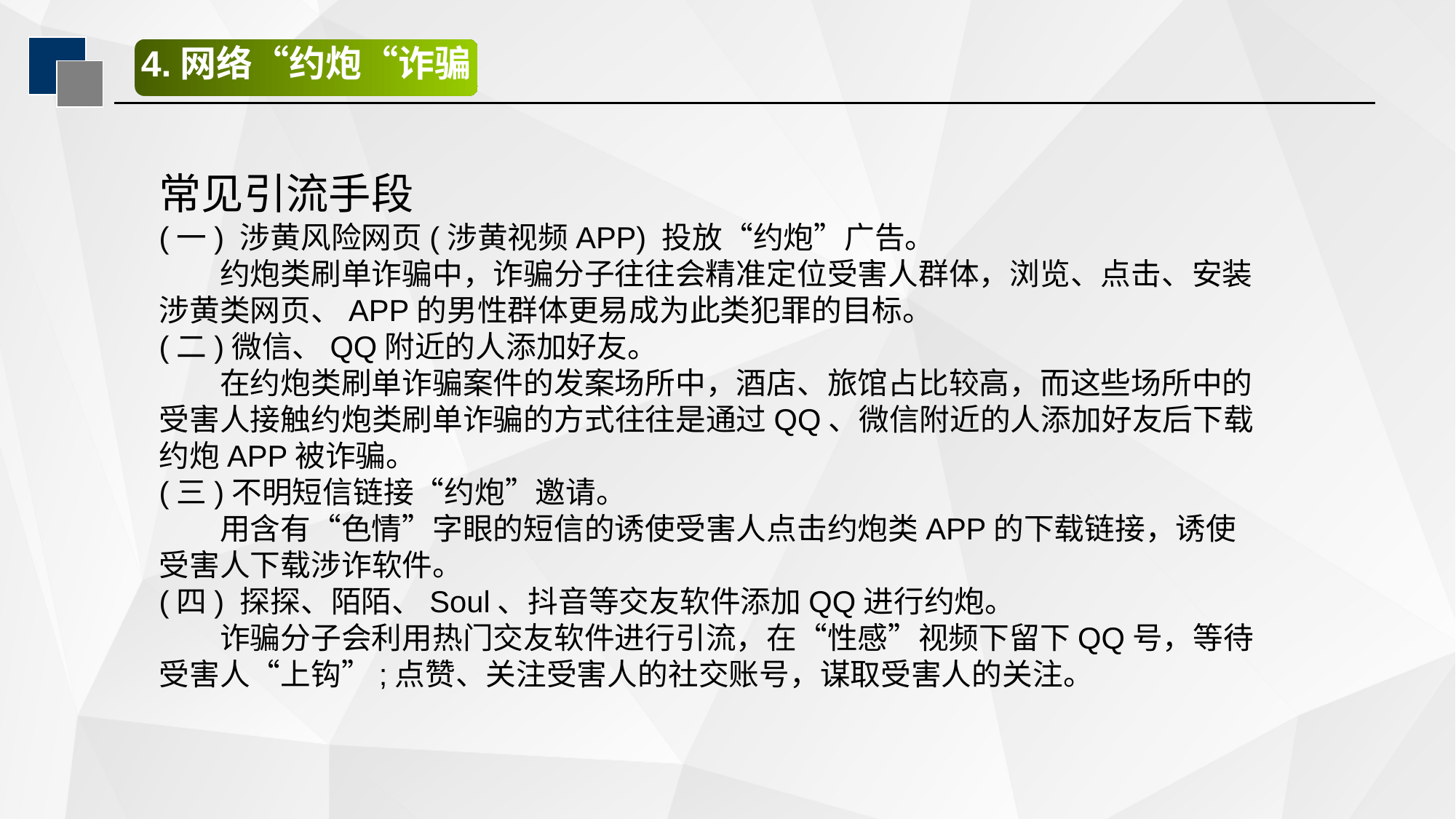

4.网络“约炮“诈骗
常见引流手段
(一) 涉黄风险网页(涉黄视频APP) 投放“约炮”广告。
约炮类刷单诈骗中，诈骗分子往往会精准定位受害人群体，浏览、点击、安装涉黄类网页、APP的男性群体更易成为此类犯罪的目标。
(二)微信、QQ附近的人添加好友。
在约炮类刷单诈骗案件的发案场所中，酒店、旅馆占比较高，而这些场所中的受害人接触约炮类刷单诈骗的方式往往是通过QQ、微信附近的人添加好友后下载约炮APP被诈骗。
(三)不明短信链接“约炮”邀请。
用含有“色情”字眼的短信的诱使受害人点击约炮类APP的下载链接，诱使受害人下载涉诈软件。
(四) 探探、陌陌、Soul、抖音等交友软件添加QQ进行约炮。
诈骗分子会利用热门交友软件进行引流，在“性感”视频下留下QQ号，等待受害人“上钩”;点赞、关注受害人的社交账号，谋取受害人的关注。